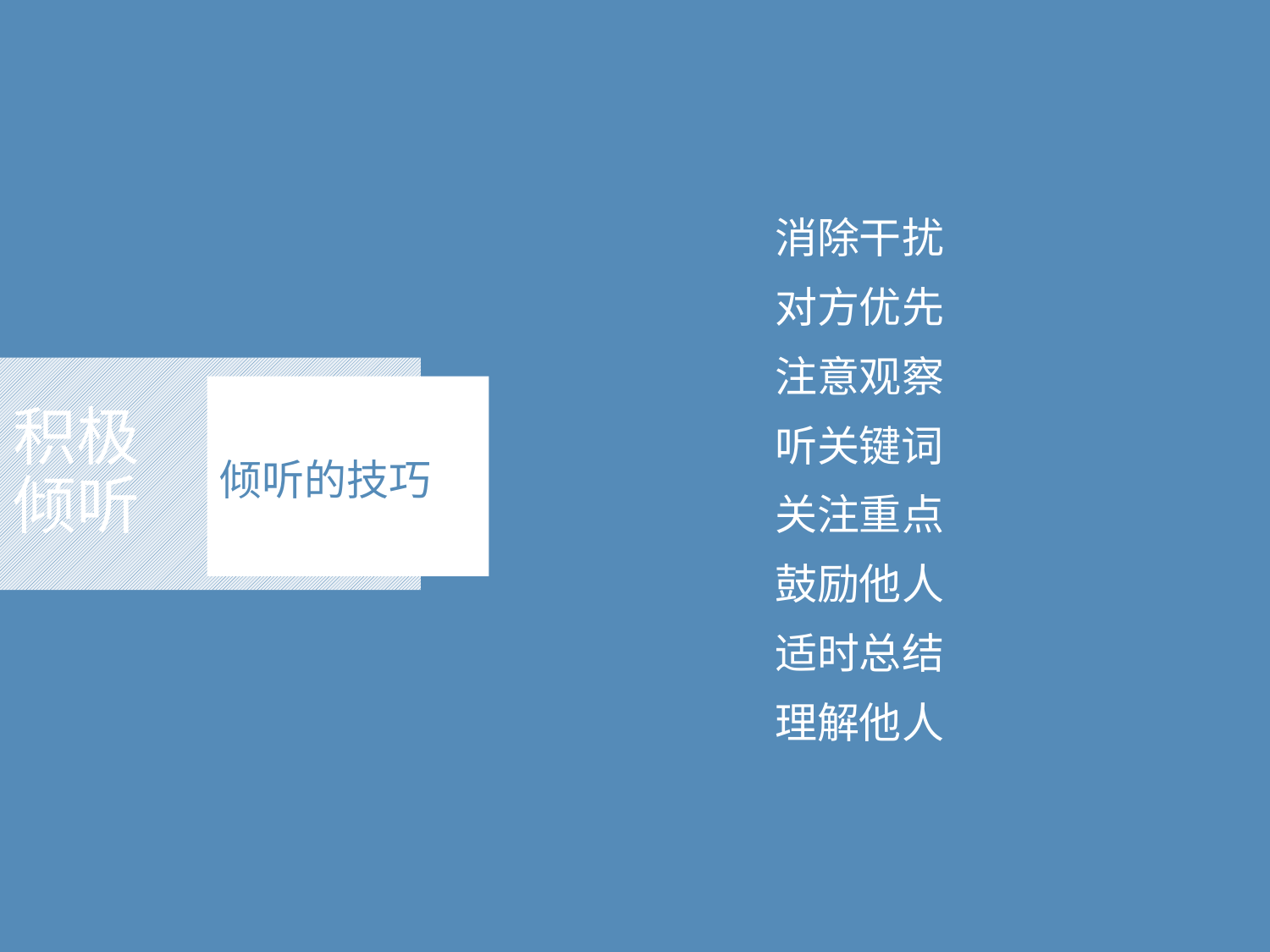

消除干扰
对方优先
注意观察
听关键词
关注重点
鼓励他人
适时总结
理解他人
# 积极 倾听
倾听的技巧